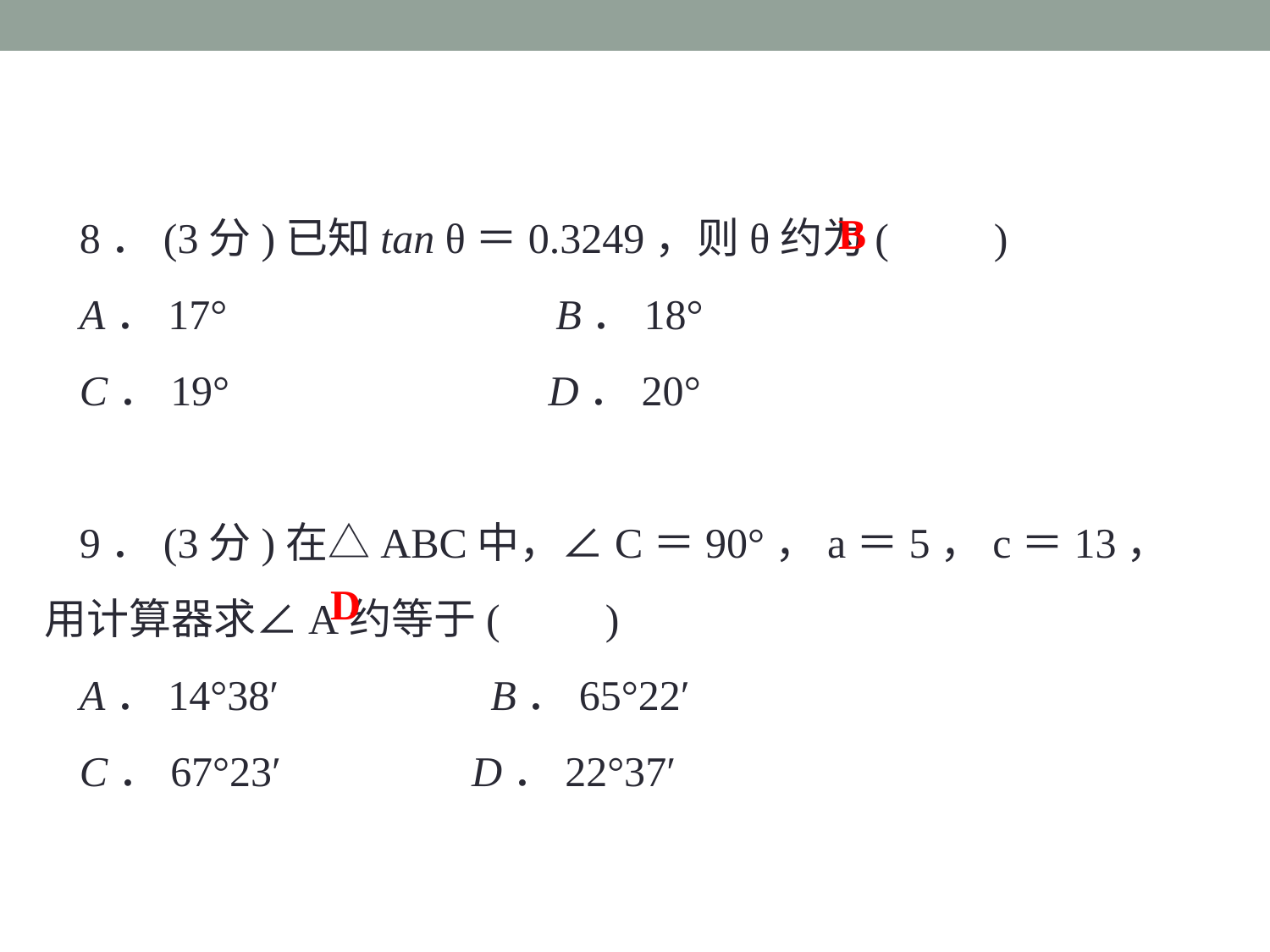

8．(3分)已知tan θ＝0.3249，则θ约为(　　)
A．17°　　　                   B．18°
C．19°　　　                  D．20°

9．(3分)在△ABC中，∠C＝90°，a＝5，c＝13，用计算器求∠A约等于(　　)
A．14°38′                    B．65°22′
C．67°23′                  D．22°37′
B
D